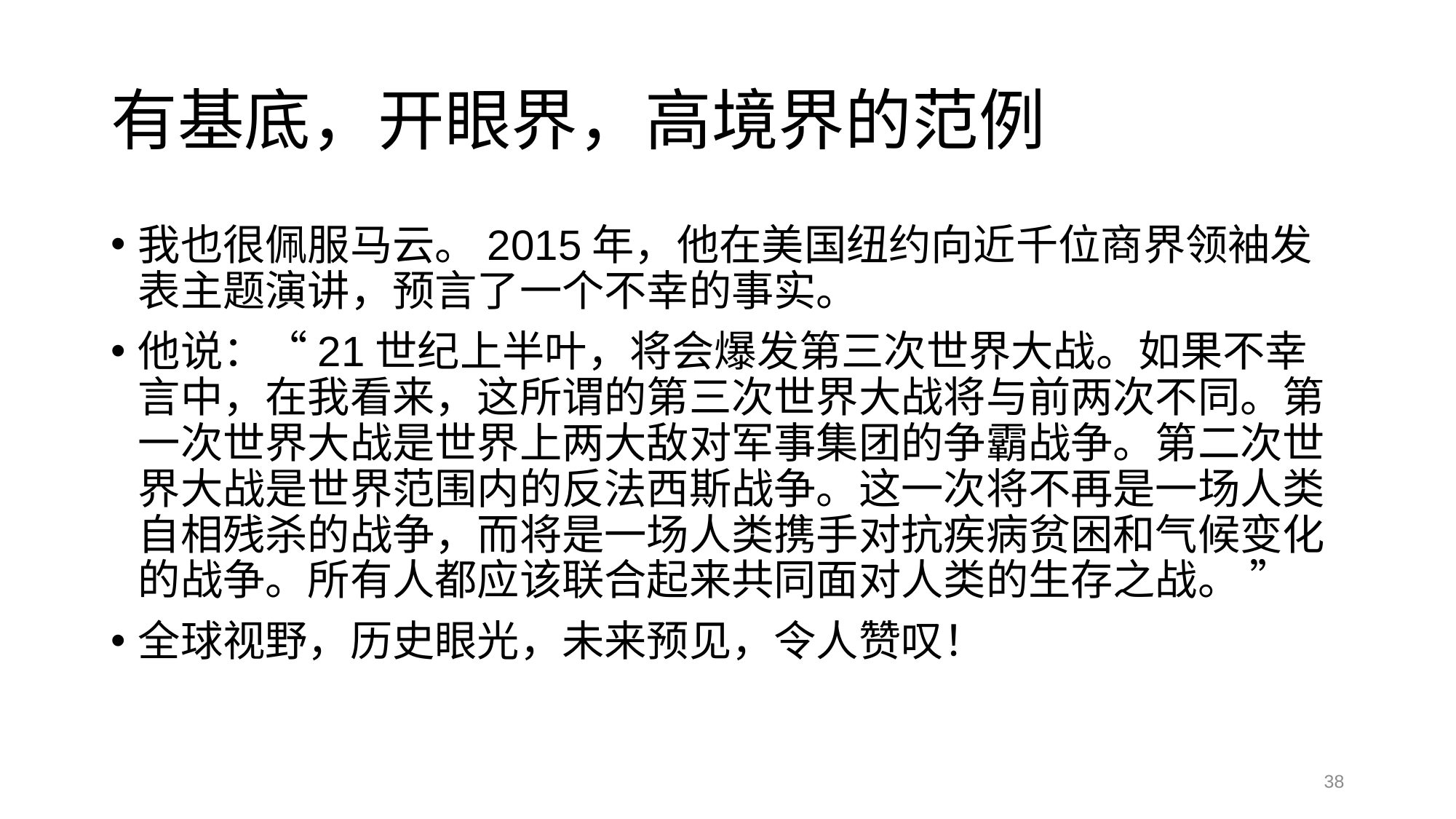

# 有基底，开眼界，高境界的范例
我也很佩服马云。2015年，他在美国纽约向近千位商界领袖发表主题演讲，预言了一个不幸的事实。
他说：“21世纪上半叶，将会爆发第三次世界大战。如果不幸言中，在我看来，这所谓的第三次世界大战将与前两次不同。第一次世界大战是世界上两大敌对军事集团的争霸战争。第二次世界大战是世界范围内的反法西斯战争。这一次将不再是一场人类自相残杀的战争，而将是一场人类携手对抗疾病贫困和气候变化的战争。所有人都应该联合起来共同面对人类的生存之战。 ”
全球视野，历史眼光，未来预见，令人赞叹！
38